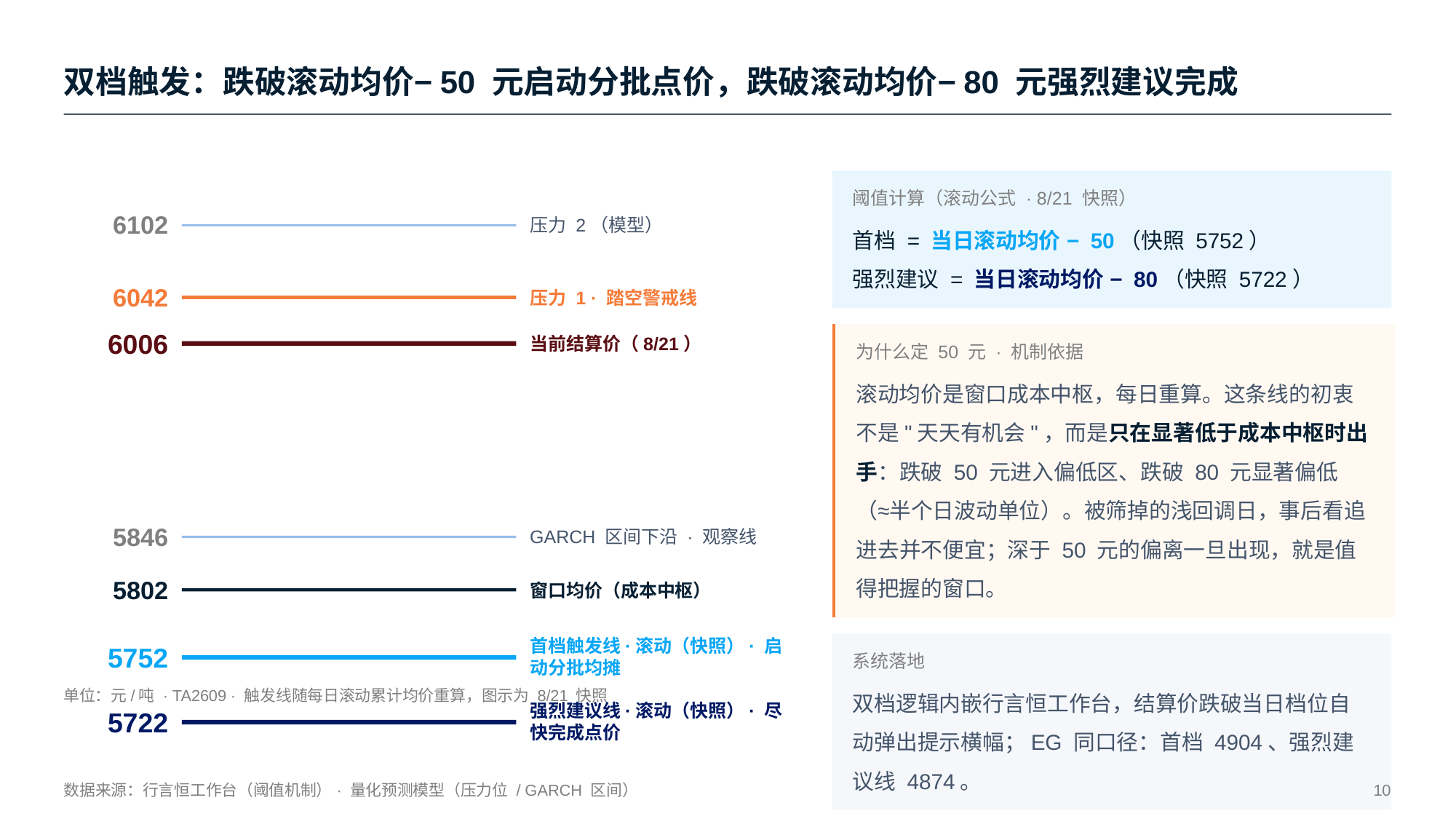

双档触发：跌破滚动均价−50 元启动分批点价，跌破滚动均价−80 元强烈建议完成

阈值计算（滚动公式 · 8/21 快照）
6102
压力 2（模型）
首档 = 当日滚动均价 − 50（快照 5752）
强烈建议 = 当日滚动均价 − 80（快照 5722）

6042
压力 1 · 踏空警戒线

6006
当前结算价（8/21）
为什么定 50 元 · 机制依据

滚动均价是窗口成本中枢，每日重算。这条线的初衷不是"天天有机会"，而是只在显著低于成本中枢时出手：跌破 50 元进入偏低区、跌破 80 元显著偏低（≈半个日波动单位）。被筛掉的浅回调日，事后看追进去并不便宜；深于 50 元的偏离一旦出现，就是值得把握的窗口。
5846
GARCH 区间下沿 · 观察线

5802
窗口均价（成本中枢）

首档触发线·滚动（快照）· 启动分批均摊
5752
系统落地

双档逻辑内嵌行言恒工作台，结算价跌破当日档位自动弹出提示横幅；EG 同口径：首档 4904、强烈建议线 4874。
单位：元/吨 · TA2609 · 触发线随每日滚动累计均价重算，图示为 8/21 快照
强烈建议线·滚动（快照）· 尽快完成点价
5722

数据来源：行言恒工作台（阈值机制）· 量化预测模型（压力位 / GARCH 区间）
10